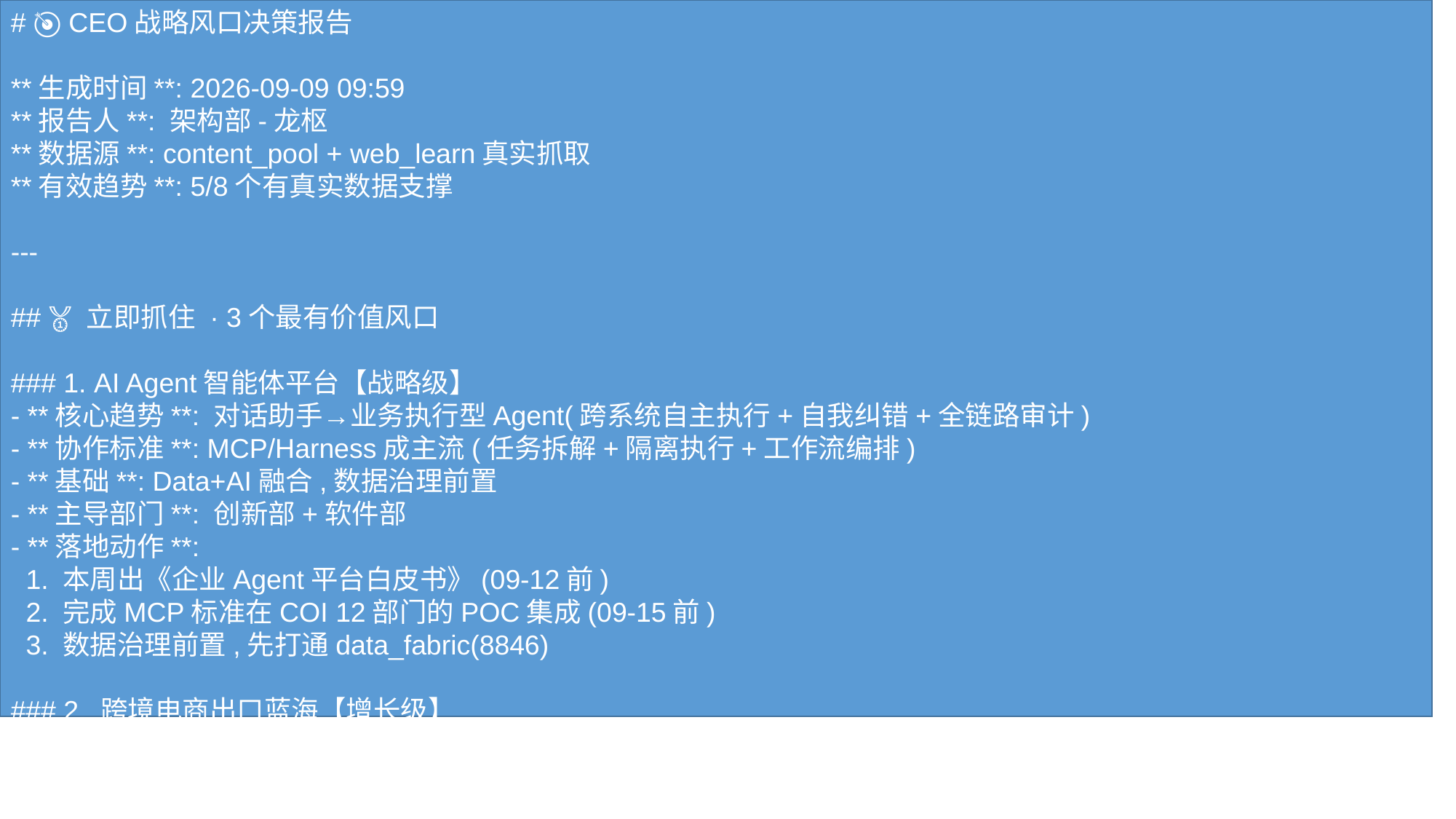

# 🎯 CEO战略风口决策报告 **生成时间**: 2026-09-09 09:59 **报告人**: 架构部-龙枢 **数据源**: content_pool + web_learn真实抓取 **有效趋势**: 5/8个有真实数据支撑 --- ## 🥇 立即抓住 · 3个最有价值风口 ### 1. AI Agent智能体平台【战略级】 - **核心趋势**: 对话助手→业务执行型Agent(跨系统自主执行+自我纠错+全链路审计) - **协作标准**: MCP/Harness成主流(任务拆解+隔离执行+工作流编排) - **基础**: Data+AI融合,数据治理前置 - **主导部门**: 创新部+软件部 - **落地动作**: 1. 本周出《企业Agent平台白皮书》(09-12前) 2. 完成MCP标准在COI 12部门的POC集成(09-15前) 3. 数据治理前置,先打通data_fabric(8846) ### 2. 跨境电商出口蓝海【增长级】 - **核心趋势**: 避欧美红海,布局新兴平台 - 欧洲:eMAG - 俄罗斯:Ozon/Wildberries - 拉美:美客多 - 韩国:Coupang - 日本:乐天 - **合规**: 欧盟VAT全覆盖/美国注册公司防查原产地/规避第三国转口关税 - **主导部门**: 增长部+法务部 - **落地动作**: 1. 龙法(法务部)出《跨境电商出海合规手册》(48h) 2. 龙拓(增长部)选1-2个平台开POC(优先eMAG/Ozon) 3. 智造部(龙造)备英文/俄文/西班牙文素材 ### 3. 黄金现货4350震荡【防御级】 - **现状**: 现货黄金约4350美元/盎司,区间震荡 - **阻力位**: 4400/4430/4460 - **支撑位**: 4350/4320/4300 - **核心驱动**: 美债收益率+美元指数+中东地缘+美国CPI/PPI - **加息预期**: 9月加息预期升温(注意回调风险) - **主导部门**: 投资部+交易部 - **落地动作**: 1. 龙眼(投资部)出配置策略(48h) 2. **先回测+模拟仓,不动实盘** 3. 严控仓位,严守红线 --- ## ⚠️ 需谨慎 - **黄金4400+**: 9月加息预期升温,高位震荡有回调风险,务必先回测 - **低空eVTOL**: 趋势真实但周期长(2025规模1.5万亿刚起步),建议跟踪研究,不当主战场 ## ❌ 明确弃掉(数据污染/弱价值) - 机器人具身智能 — 仅基础词条,无产业数据 - 低空eVTOL — 数据有效但周期长,本期不作为Top3 - AI视频内容创作 — 哲学概念,无产业数据 - 新能源汽车出海 — 网页是计算器工具,与主题无关 --- ## 📊 3-12个月时间表 | 周期 | 行动 | 负责部门 | |---|---|---| | 48h | 黄金配置策略+跨境合规手册 | 投资部/法务部 | | 本周 | Agent平台白皮书 | 创新部+软件部 | | 09-15 | MCP POC集成COI 12部门 | 软件部 | | 09-30 | 跨境电商POC启动 | 增长部 | | Q4 | eVTOL行业研究报告 | 创新部 | --- **结论**: 本期3大风口=AI Agent(战略)+跨境电商(增长)+黄金(防御),分别由创新部+软件部、增长部+法务部、投资部+交易部主导。
#